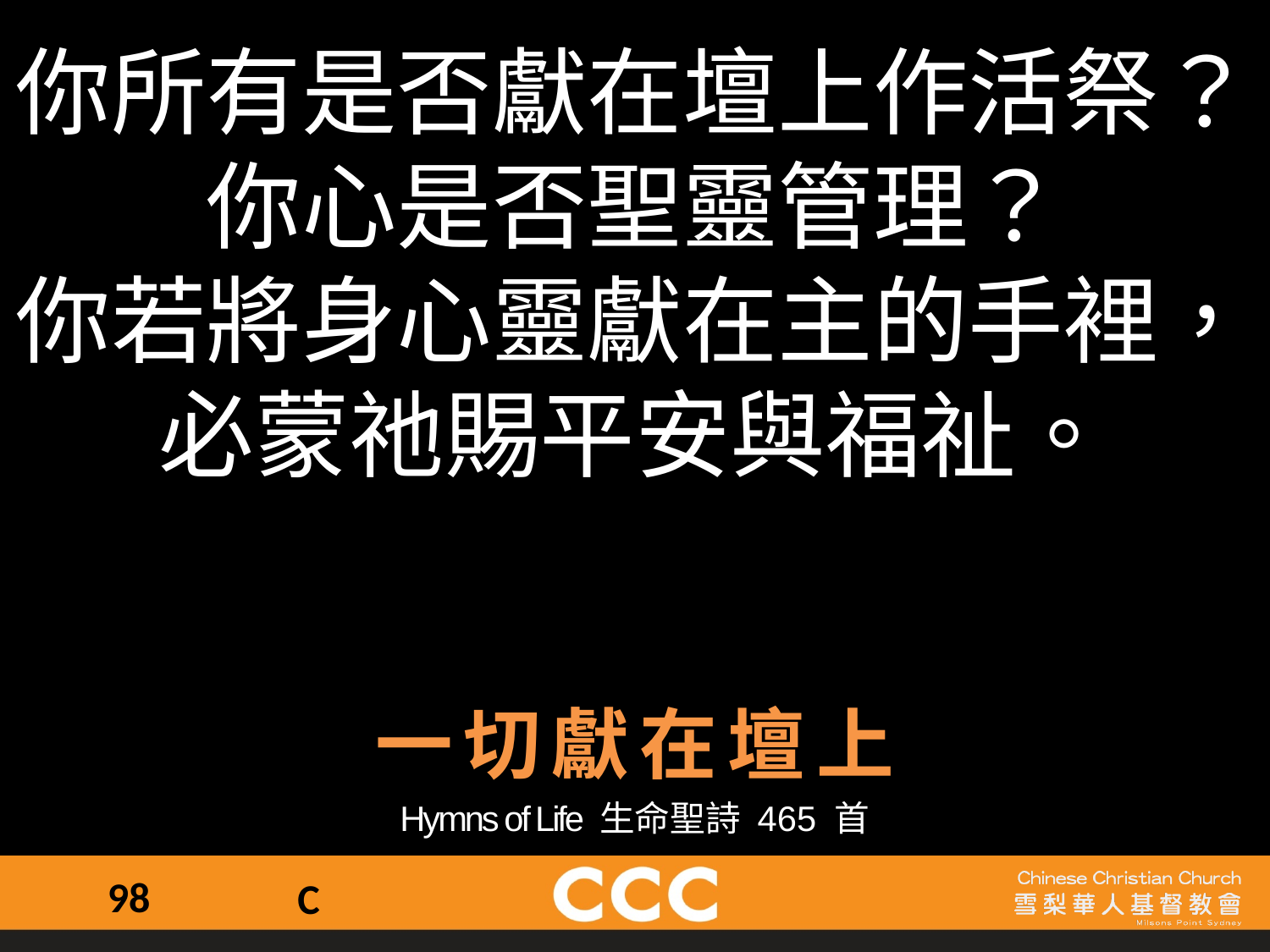

你所有是否獻在壇上作活祭？你心是否聖靈管理？
你若將身心靈獻在主的手裡，必蒙祂賜平安與福祉。
一切獻在壇上
Hymns of Life 生命聖詩 465 首
98
C